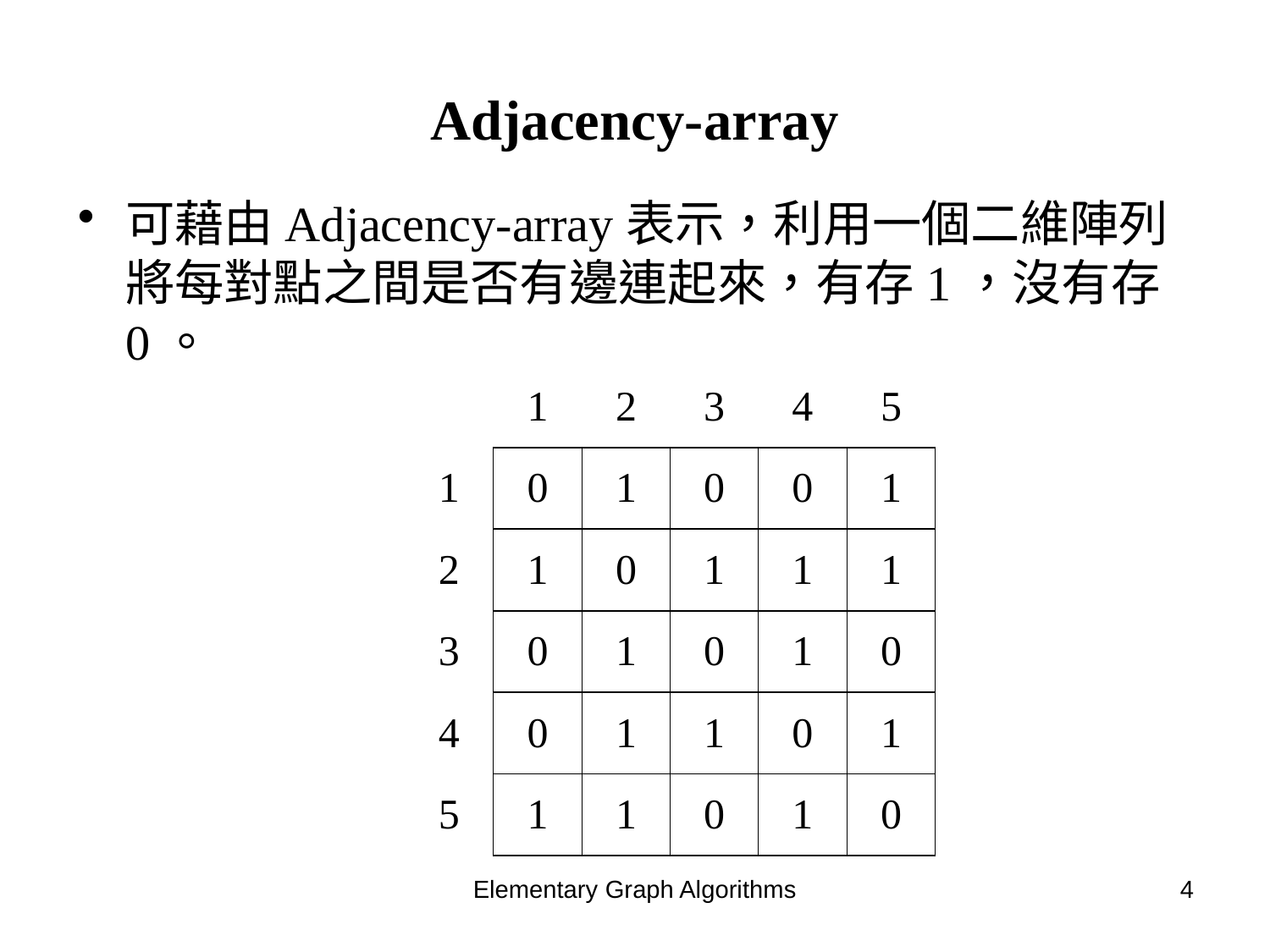

# Adjacency-array
可藉由Adjacency-array表示，利用一個二維陣列將每對點之間是否有邊連起來，有存1，沒有存0。

|  | 1 | 2 | 3 | 4 | 5 |
| --- | --- | --- | --- | --- | --- |
| 1 | 0 | 1 | 0 | 0 | 1 |
| 2 | 1 | 0 | 1 | 1 | 1 |
| 3 | 0 | 1 | 0 | 1 | 0 |
| 4 | 0 | 1 | 1 | 0 | 1 |
| 5 | 1 | 1 | 0 | 1 | 0 |
Elementary Graph Algorithms
4